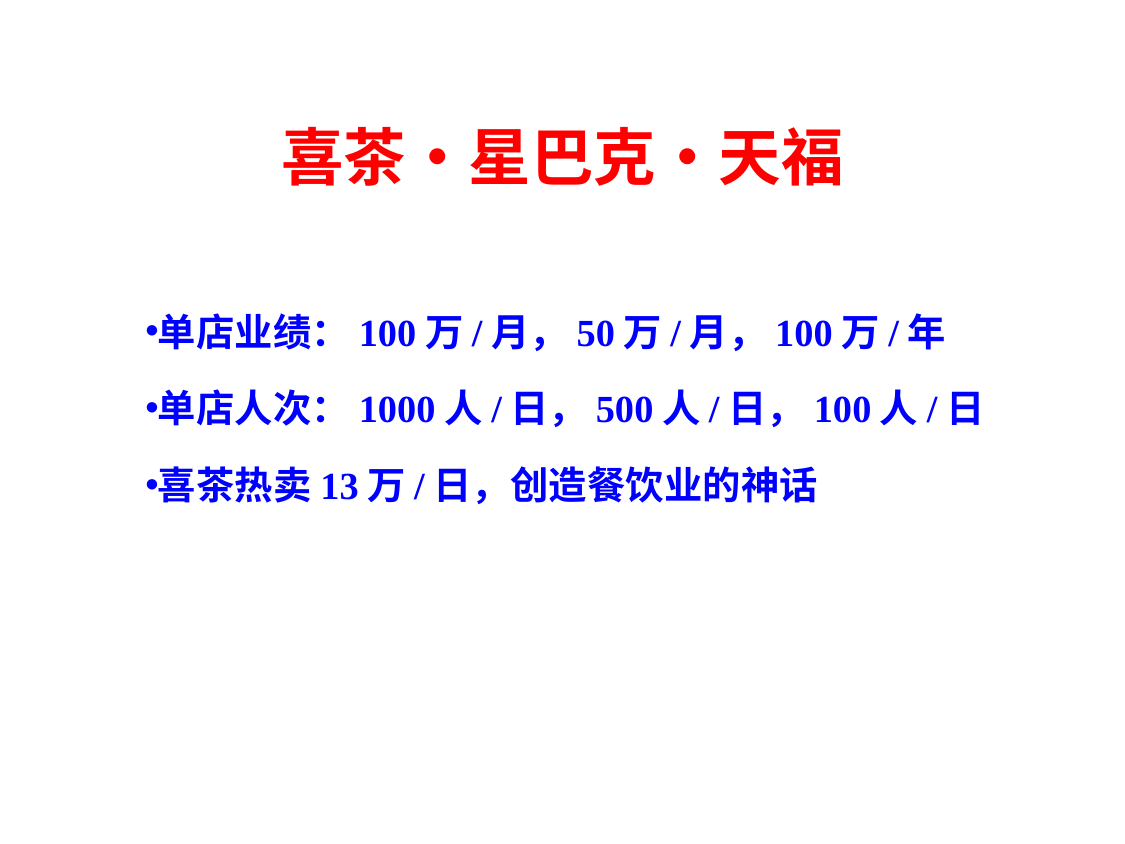

# 喜茶•星巴克•天福
单店业绩：100万/月，50万/月，100万/年
单店人次：1000人/日，500人/日，100人/日
喜茶热卖13万/日，创造餐饮业的神话
国茶实验室